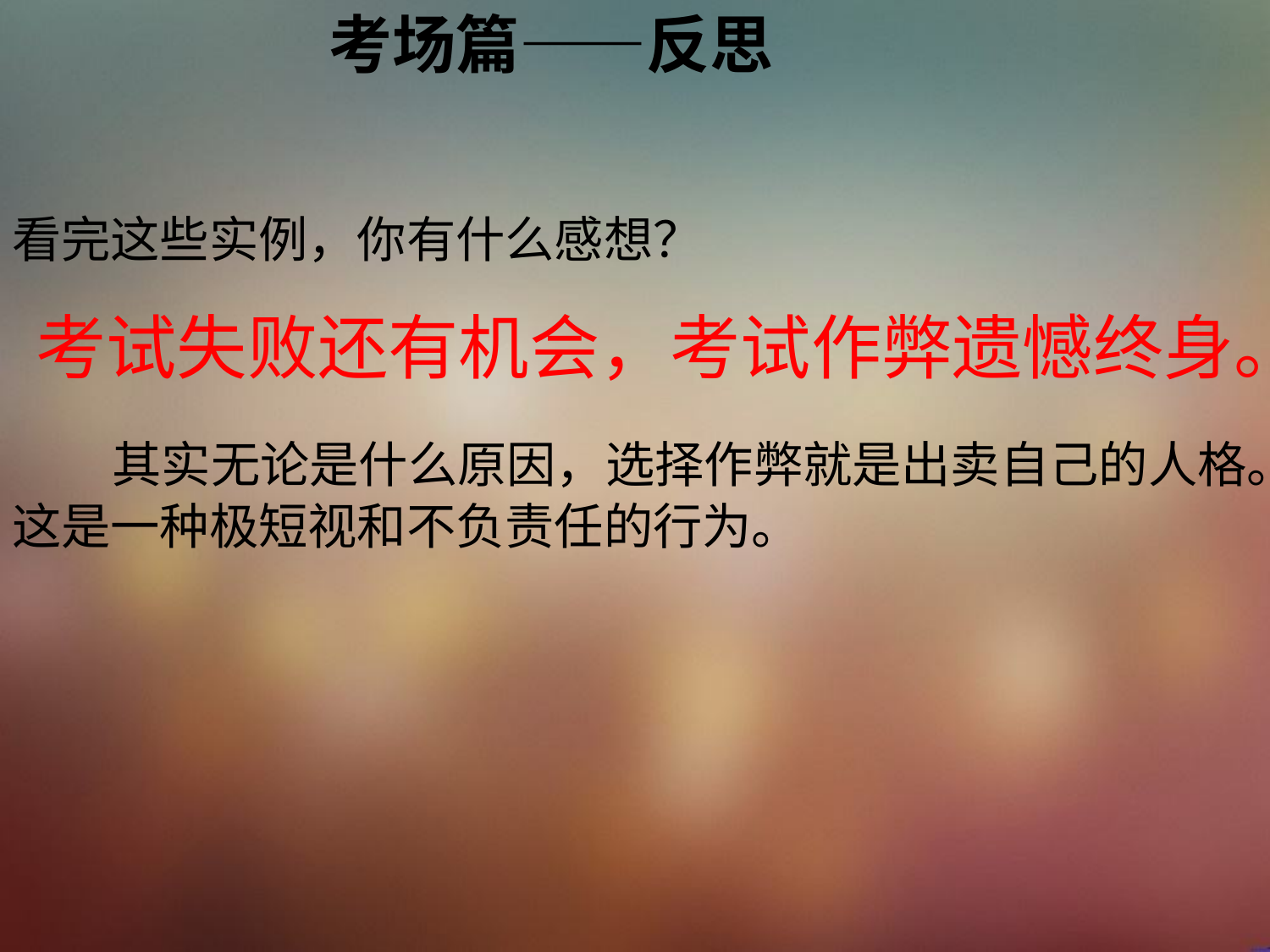

考场篇——反思
看完这些实例，你有什么感想？
考试失败还有机会，考试作弊遗憾终身。
      其实无论是什么原因，选择作弊就是出卖自己的人格。这是一种极短视和不负责任的行为。